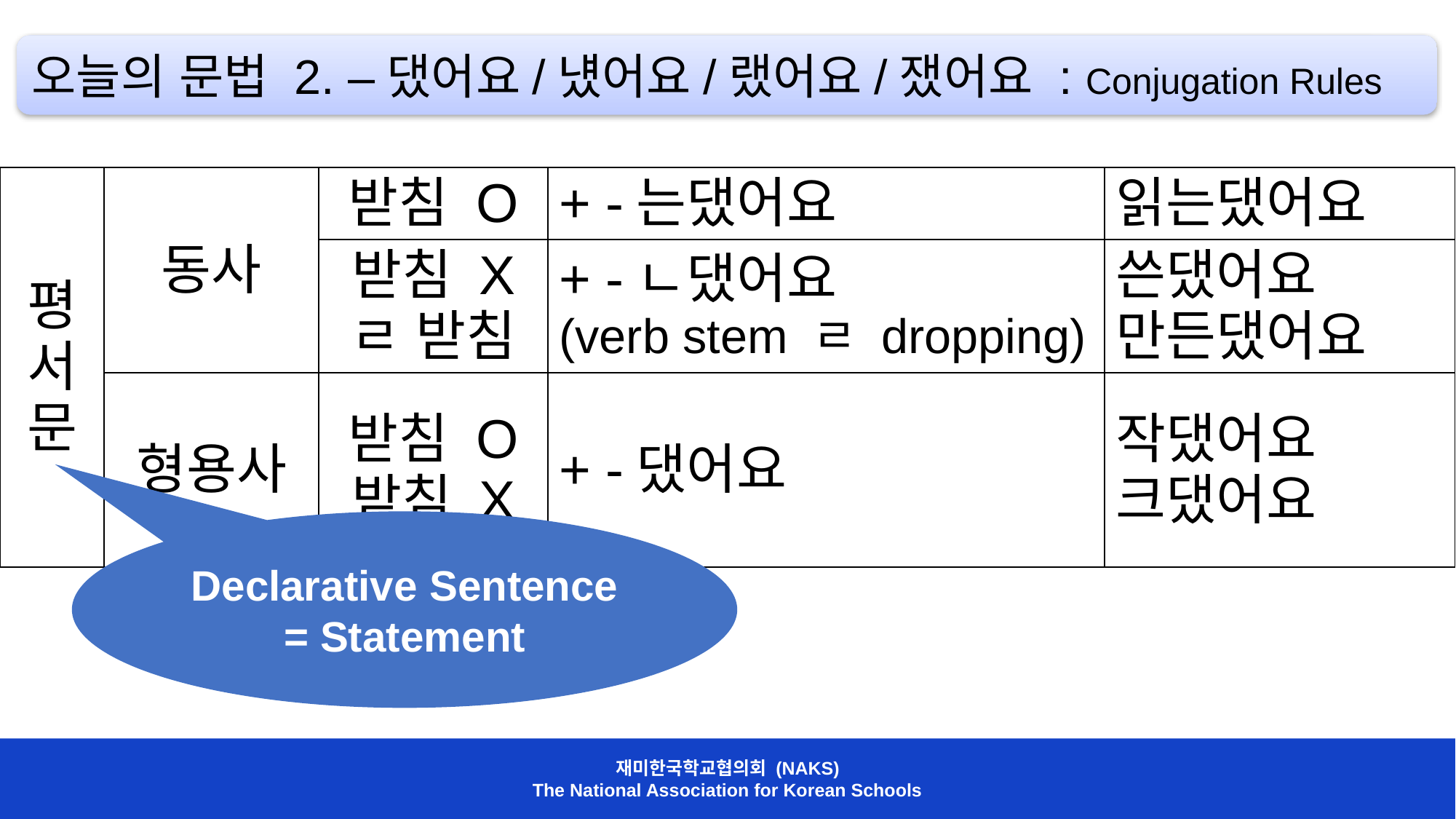

오늘의 문법 2. –댔어요/넀어요/랬어요/쟀어요 : Conjugation Rules
| 평서문 | 동사 | 받침 O | + -는댔어요 | 읽는댔어요 |
| --- | --- | --- | --- | --- |
|  |  | 받침 X ㄹ 받침 | + -ㄴ댔어요 (verb stem ㄹ dropping) | 쓴댔어요 만든댔어요 |
|  | 형용사 | 받침 O 받침 X | + -댔어요 | 작댔어요 크댔어요 |
Declarative Sentence = Statement
재미한국학교협의회 (NAKS)
The National Association for Korean Schools